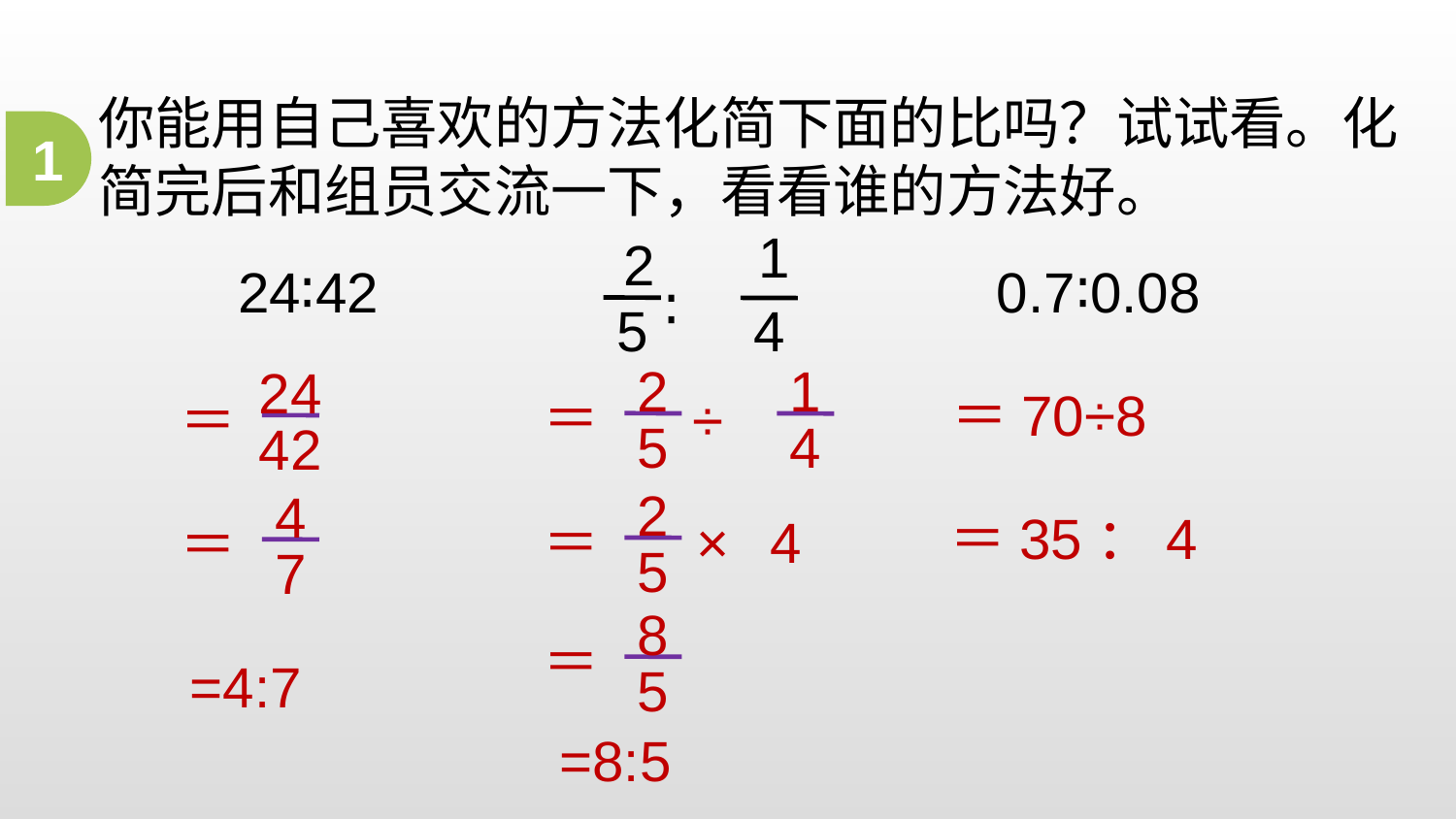

你能用自己喜欢的方法化简下面的比吗？试试看。化简完后和组员交流一下，看看谁的方法好。
1
1
4
2
5
∶
24∶42
0.7∶0.08
2
5
1
4
24
42
＝70÷8
＝
÷
＝
2
5
4
7
＝35：4
×
4
＝
＝
8
5
＝
=4:7
=8:5